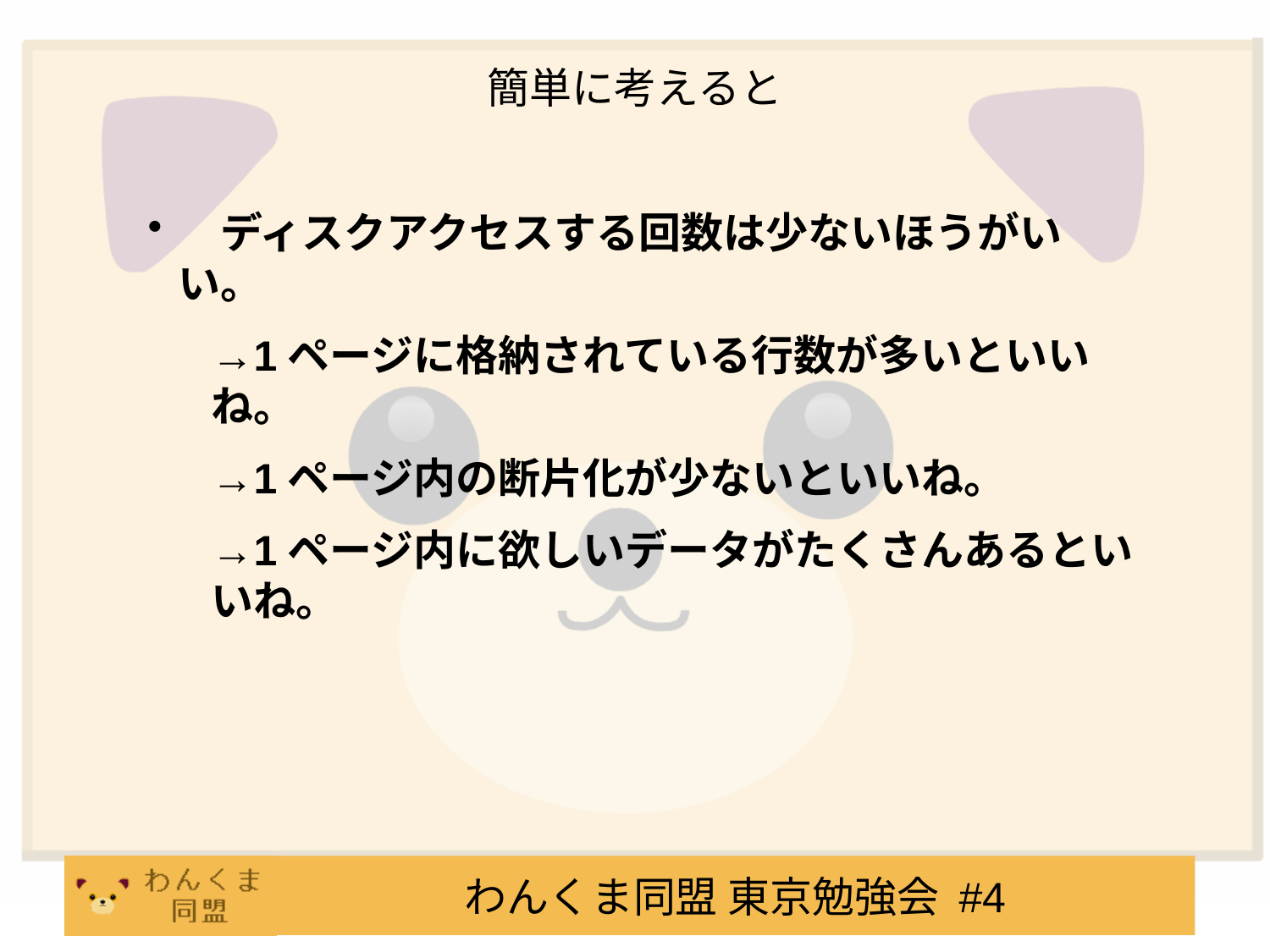

簡単に考えると
　ディスクアクセスする回数は少ないほうがいい。
→1ページに格納されている行数が多いといいね。
→1ページ内の断片化が少ないといいね。
→1ページ内に欲しいデータがたくさんあるといいね。